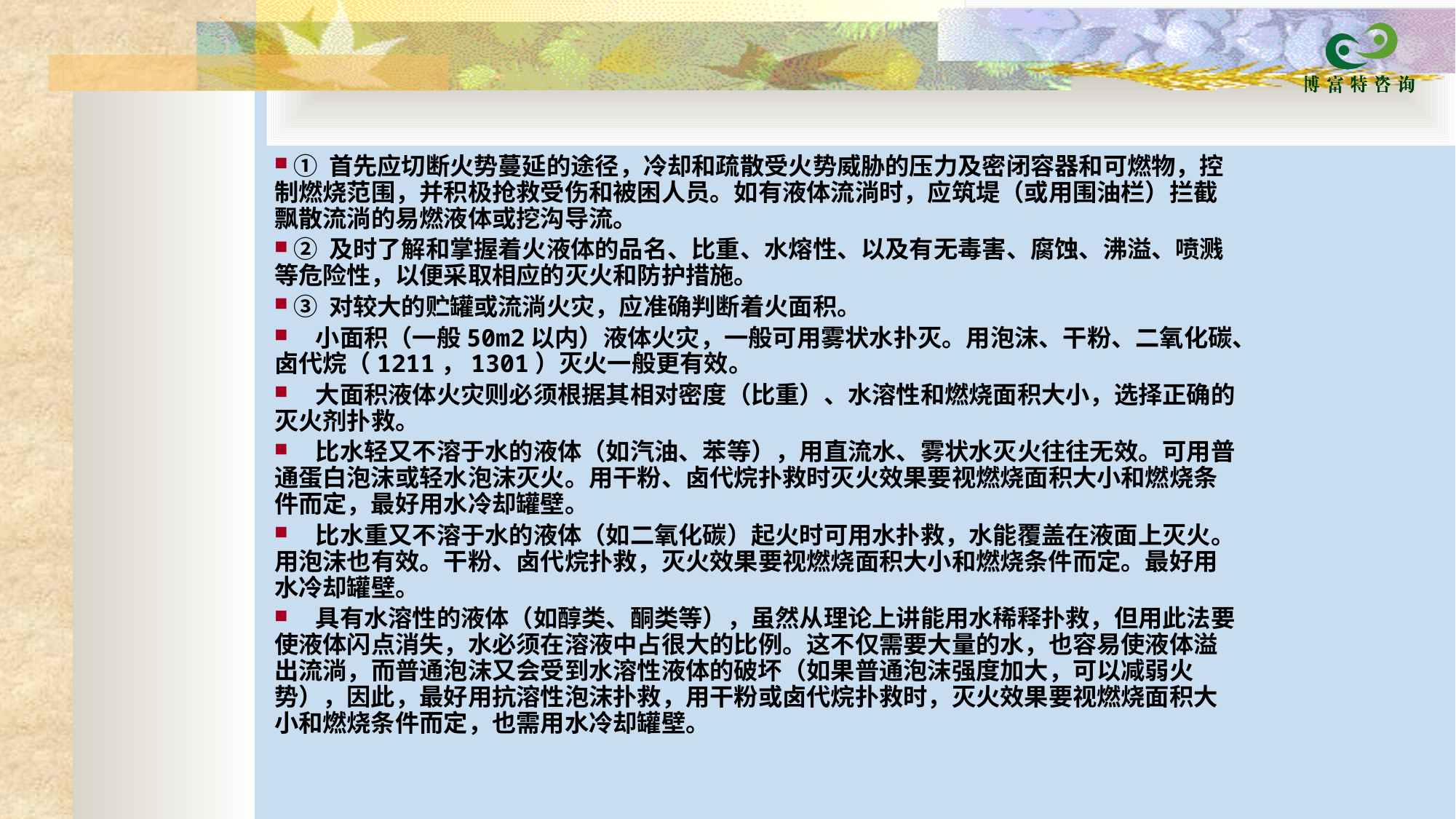

① 首先应切断火势蔓延的途径，冷却和疏散受火势威胁的压力及密闭容器和可燃物，控制燃烧范围，并积极抢救受伤和被困人员。如有液体流淌时，应筑堤（或用围油栏）拦截飘散流淌的易燃液体或挖沟导流。
 ② 及时了解和掌握着火液体的品名、比重、水熔性、以及有无毒害、腐蚀、沸溢、喷溅等危险性，以便采取相应的灭火和防护措施。
 ③ 对较大的贮罐或流淌火灾，应准确判断着火面积。
    小面积（一般50m2以内）液体火灾，一般可用雾状水扑灭。用泡沫、干粉、二氧化碳、卤代烷（1211，1301）灭火一般更有效。
    大面积液体火灾则必须根据其相对密度（比重）、水溶性和燃烧面积大小，选择正确的灭火剂扑救。
    比水轻又不溶于水的液体（如汽油、苯等），用直流水、雾状水灭火往往无效。可用普通蛋白泡沫或轻水泡沫灭火。用干粉、卤代烷扑救时灭火效果要视燃烧面积大小和燃烧条件而定，最好用水冷却罐壁。
    比水重又不溶于水的液体（如二氧化碳）起火时可用水扑救，水能覆盖在液面上灭火。用泡沫也有效。干粉、卤代烷扑救，灭火效果要视燃烧面积大小和燃烧条件而定。最好用水冷却罐壁。
    具有水溶性的液体（如醇类、酮类等），虽然从理论上讲能用水稀释扑救，但用此法要使液体闪点消失，水必须在溶液中占很大的比例。这不仅需要大量的水，也容易使液体溢出流淌，而普通泡沫又会受到水溶性液体的破坏（如果普通泡沫强度加大，可以减弱火势），因此，最好用抗溶性泡沫扑救，用干粉或卤代烷扑救时，灭火效果要视燃烧面积大小和燃烧条件而定，也需用水冷却罐壁。